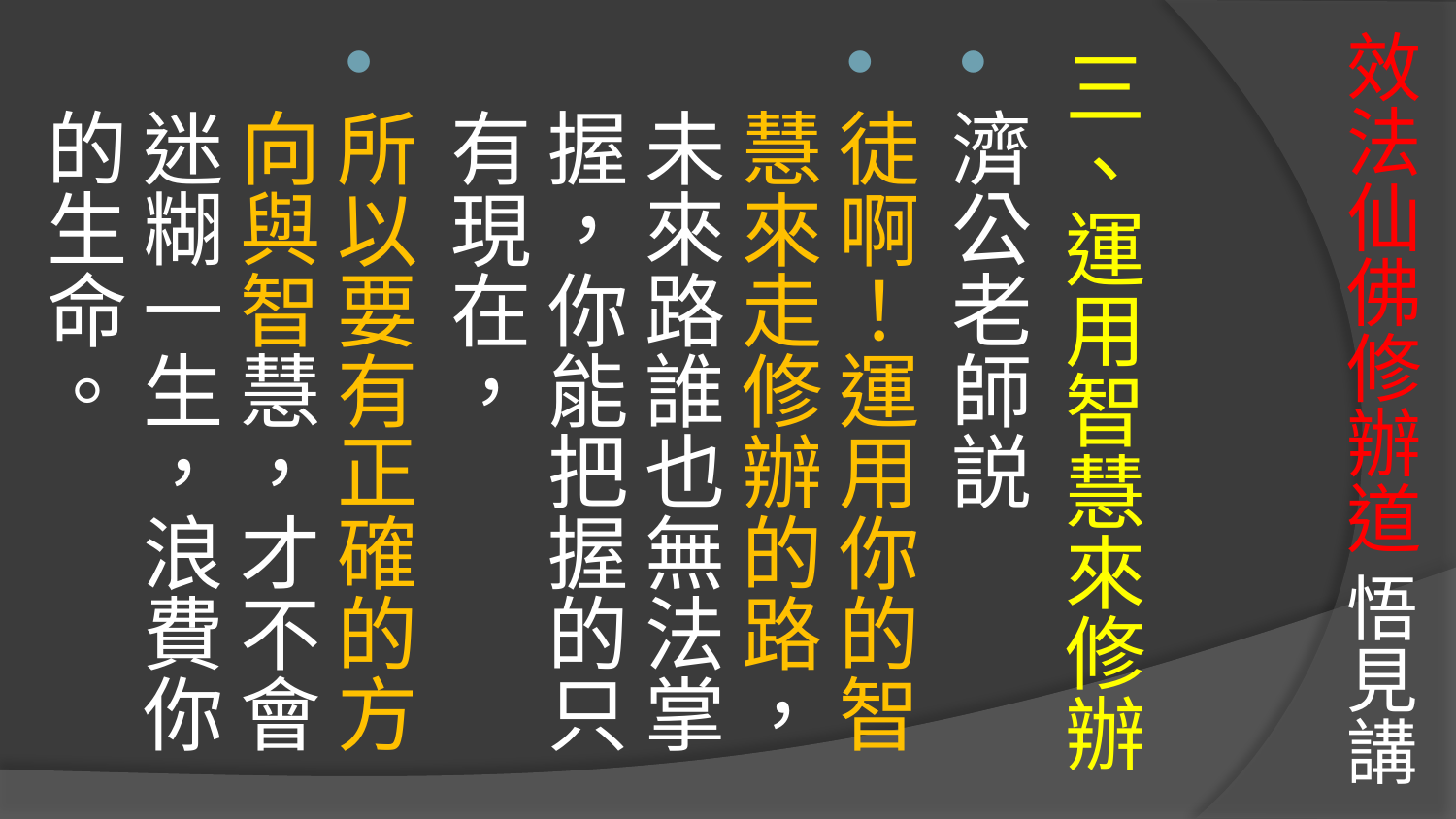

# 效法仙佛修辦道 悟見講
三、運用智慧來修辦
濟公老師説
徒啊！運用你的智慧來走修辦的路，未來路誰也無法掌握，你能把握的只有現在，
所以要有正確的方向與智慧，才不會迷糊一生，浪費你的生命。